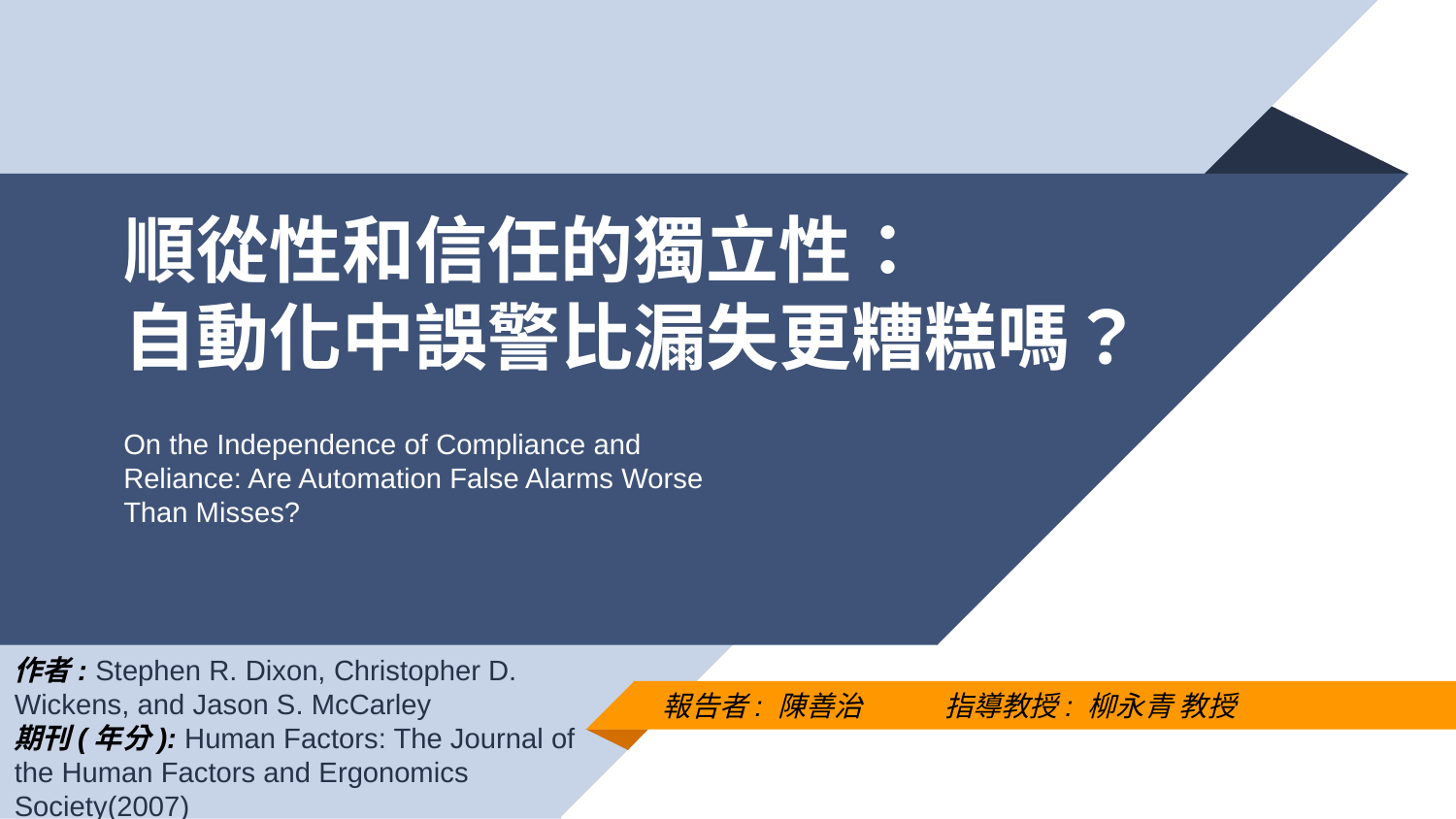

# 順從性和信任的獨立性： 自動化中誤警比漏失更糟糕嗎？
On the Independence of Compliance and Reliance: Are Automation False Alarms Worse Than Misses?
作者: Stephen R. Dixon, Christopher D. Wickens, and Jason S. McCarley
期刊(年分): Human Factors: The Journal of the Human Factors and Ergonomics Society(2007)
報告者: 陳善治             指導教授: 柳永青 教授